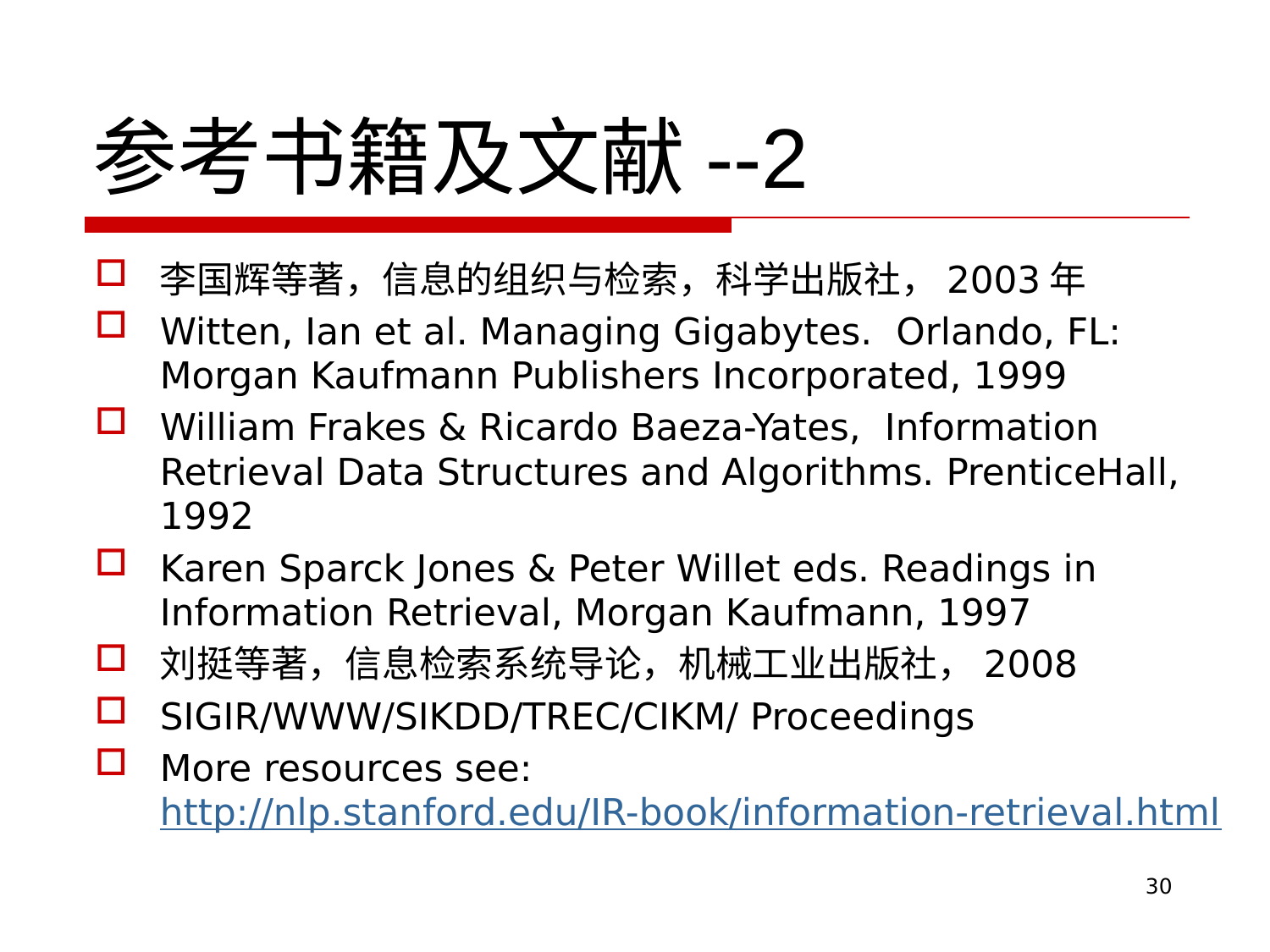

# 参考书籍及文献--2
李国辉等著，信息的组织与检索，科学出版社，2003年
Witten, Ian et al. Managing Gigabytes.  Orlando, FL: Morgan Kaufmann Publishers Incorporated, 1999
William Frakes & Ricardo Baeza-Yates,  Information Retrieval Data Structures and Algorithms. PrenticeHall, 1992
Karen Sparck Jones & Peter Willet eds. Readings in Information Retrieval, Morgan Kaufmann, 1997
刘挺等著，信息检索系统导论，机械工业出版社，2008
SIGIR/WWW/SIKDD/TREC/CIKM/ Proceedings
More resources see: http://nlp.stanford.edu/IR-book/information-retrieval.html
30